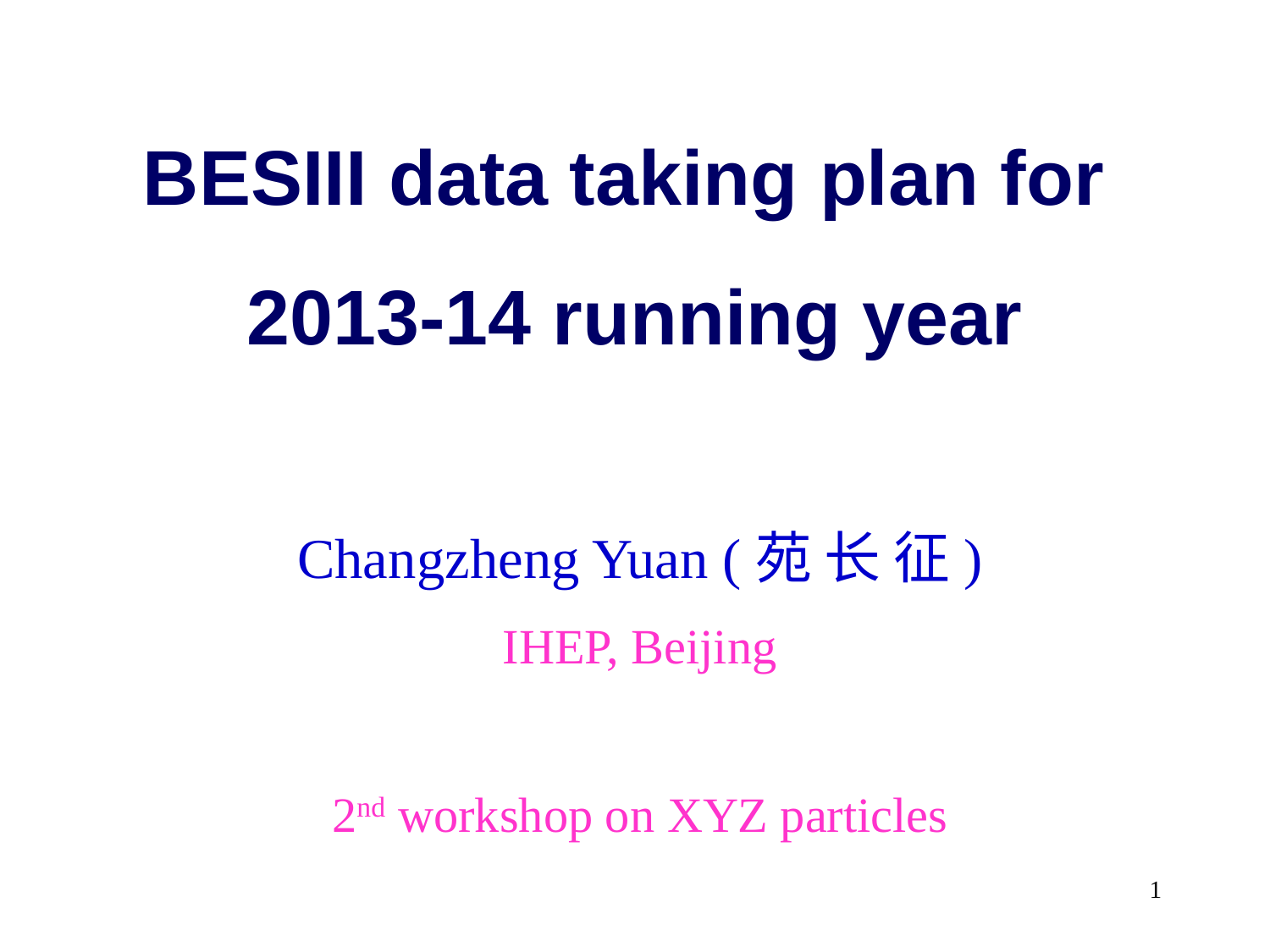

# BESIII data taking plan for 2013-14 running year
Changzheng Yuan (苑 长 征)
IHEP, Beijing

2nd workshop on XYZ particles
1